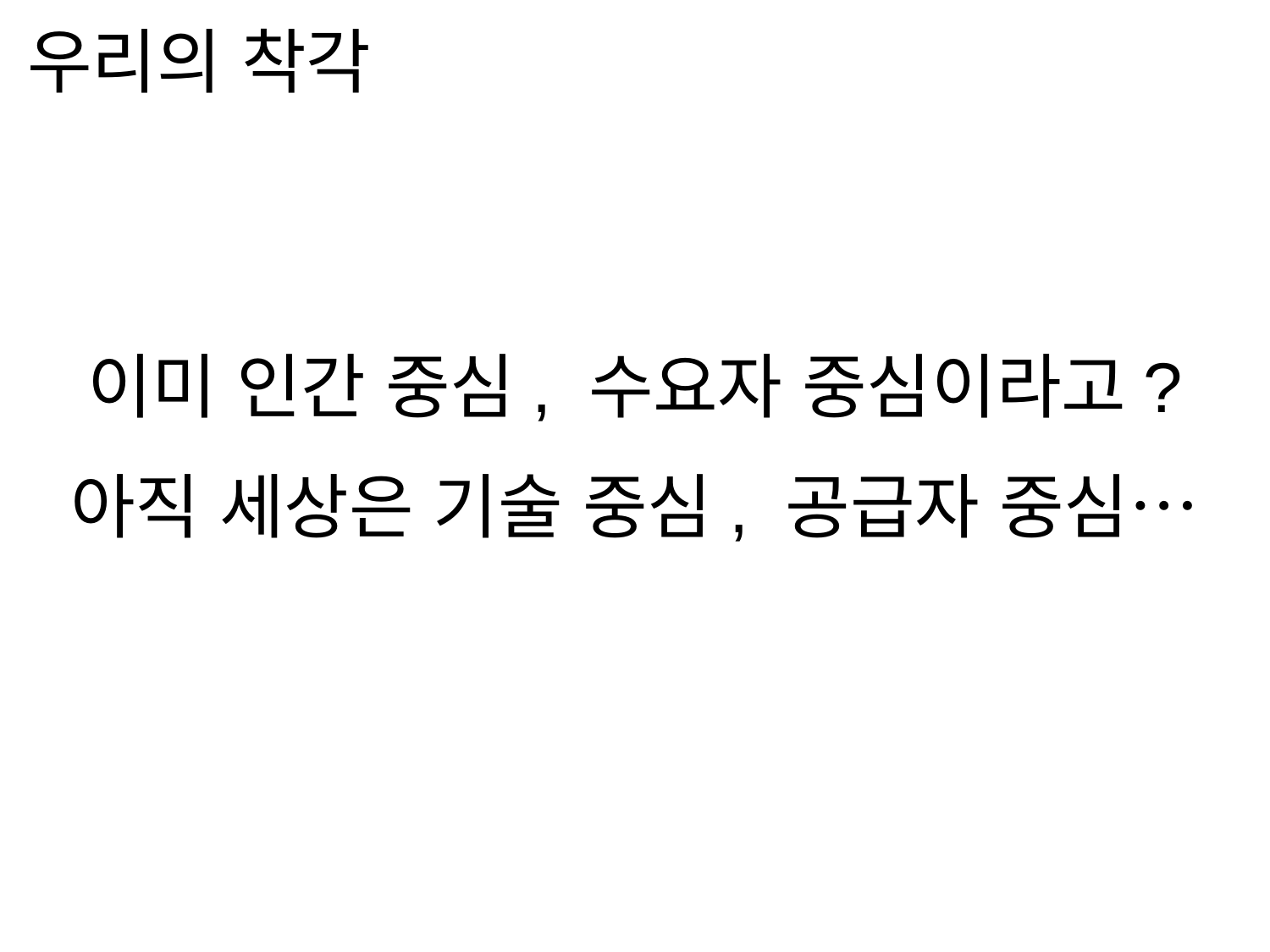

우리의 착각
이미 인간 중심, 수요자 중심이라고?
아직 세상은 기술 중심, 공급자 중심…